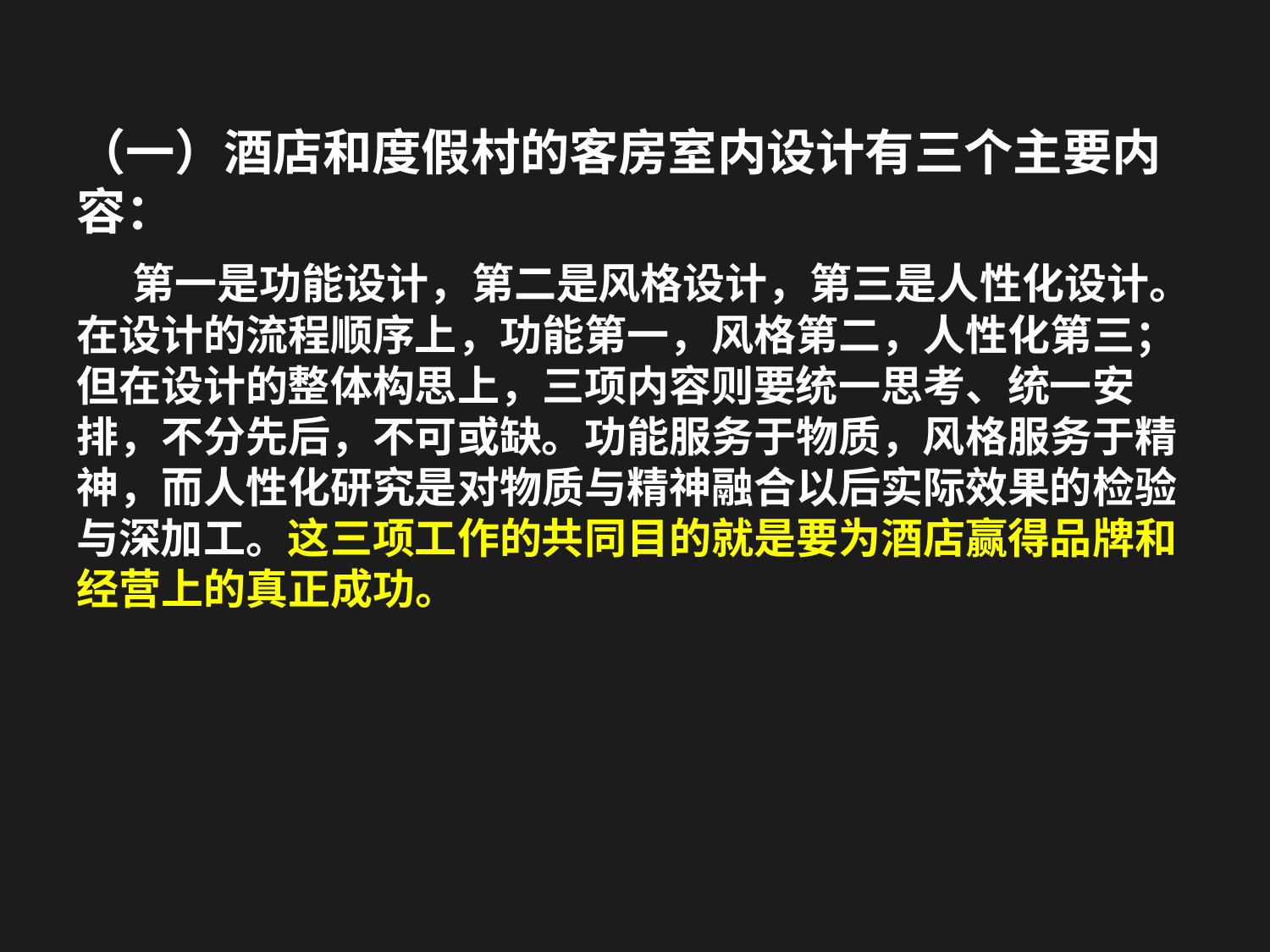

# （一）酒店和度假村的客房室内设计有三个主要内容：
    第一是功能设计，第二是风格设计，第三是人性化设计。在设计的流程顺序上，功能第一，风格第二，人性化第三；但在设计的整体构思上，三项内容则要统一思考、统一安排，不分先后，不可或缺。功能服务于物质，风格服务于精神，而人性化研究是对物质与精神融合以后实际效果的检验与深加工。这三项工作的共同目的就是要为酒店赢得品牌和经营上的真正成功。